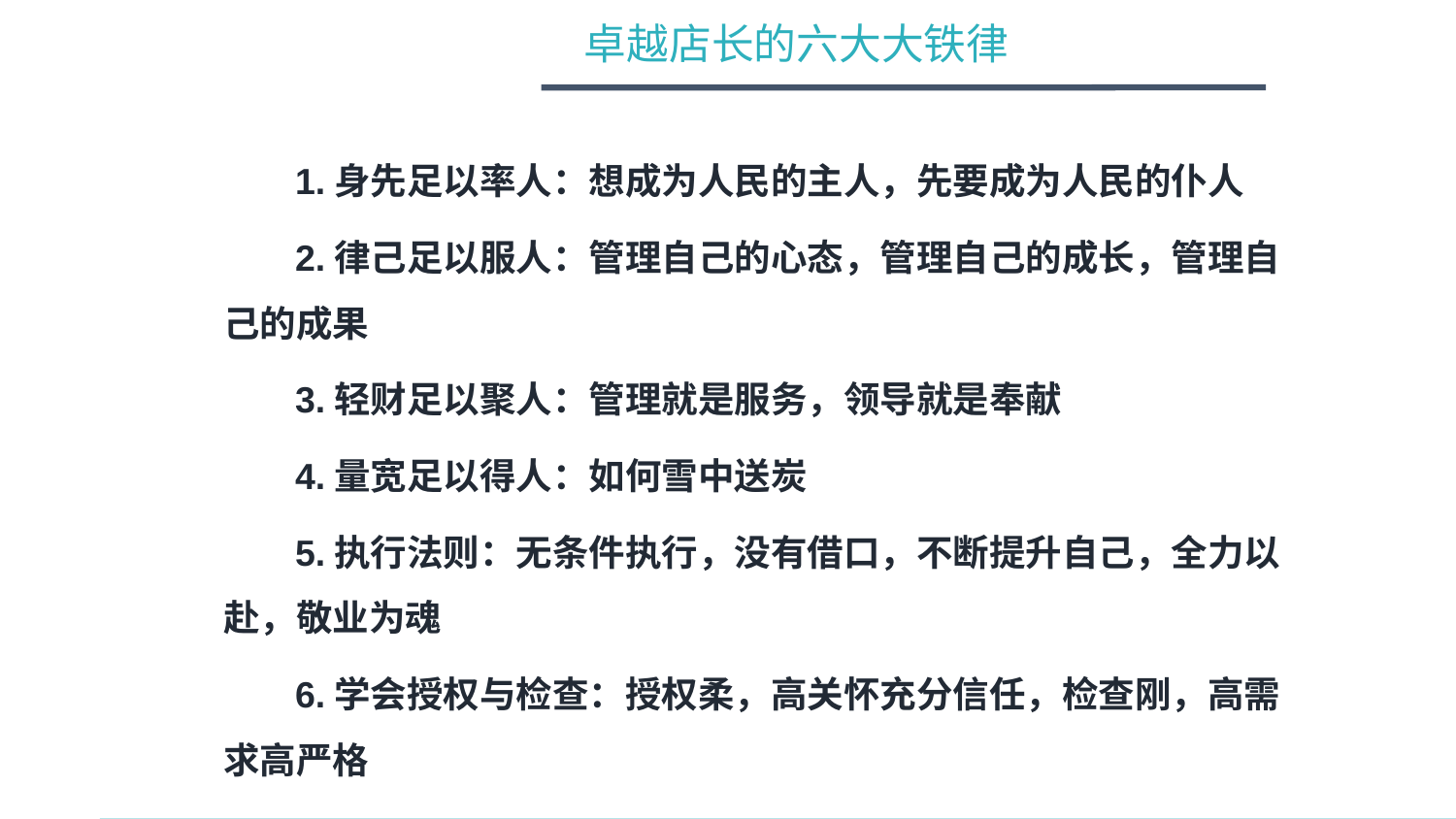

卓越店长的六大大铁律
1.身先足以率人：想成为人民的主人，先要成为人民的仆人
2.律己足以服人：管理自己的心态，管理自己的成长，管理自己的成果
3.轻财足以聚人：管理就是服务，领导就是奉献
4.量宽足以得人：如何雪中送炭
5.执行法则：无条件执行，没有借口，不断提升自己，全力以赴，敬业为魂
6.学会授权与检查：授权柔，高关怀充分信任，检查刚，高需求高严格

TAIJI   太极集团  太极大药房